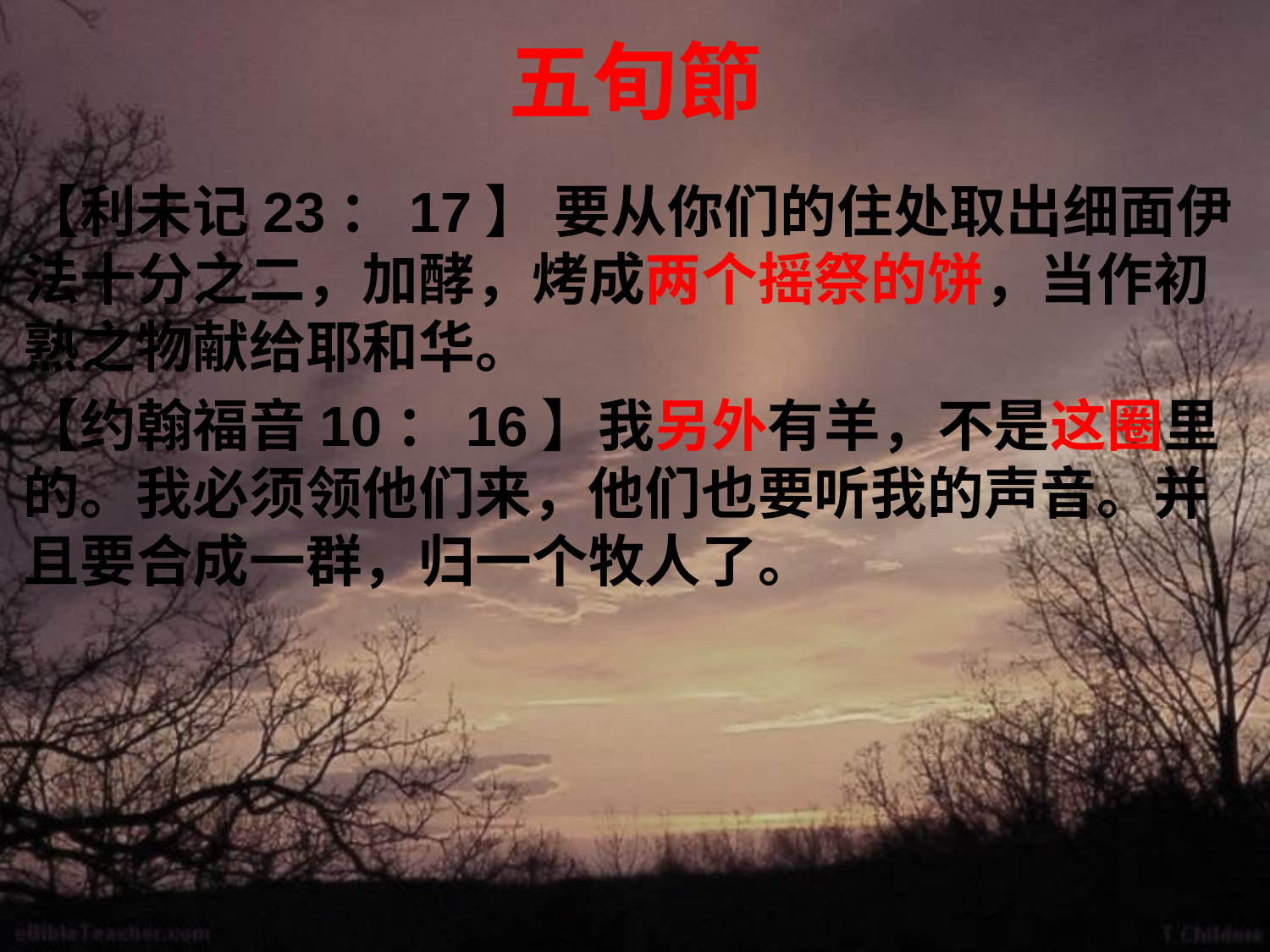

# 五旬節
【利未记23：17】 要从你们的住处取出细面伊法十分之二，加酵，烤成两个摇祭的饼，当作初熟之物献给耶和华。
【约翰福音10：16】我另外有羊，不是这圈里的。我必须领他们来，他们也要听我的声音。并且要合成一群，归一个牧人了。